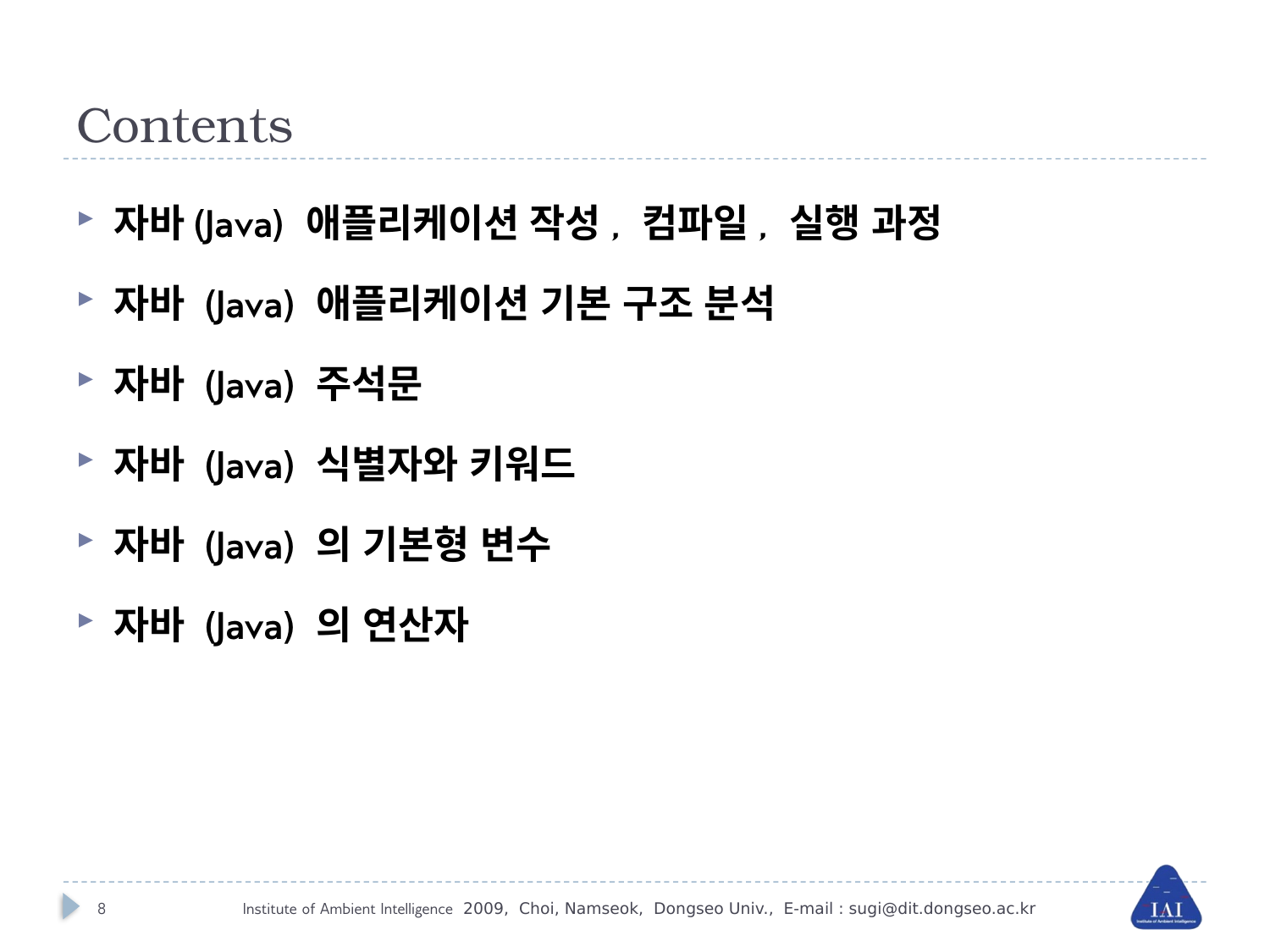

# Contents
자바(Java) 애플리케이션 작성, 컴파일, 실행 과정
자바 (Java) 애플리케이션 기본 구조 분석
자바 (Java) 주석문
자바 (Java) 식별자와 키워드
자바 (Java) 의 기본형 변수
자바 (Java) 의 연산자